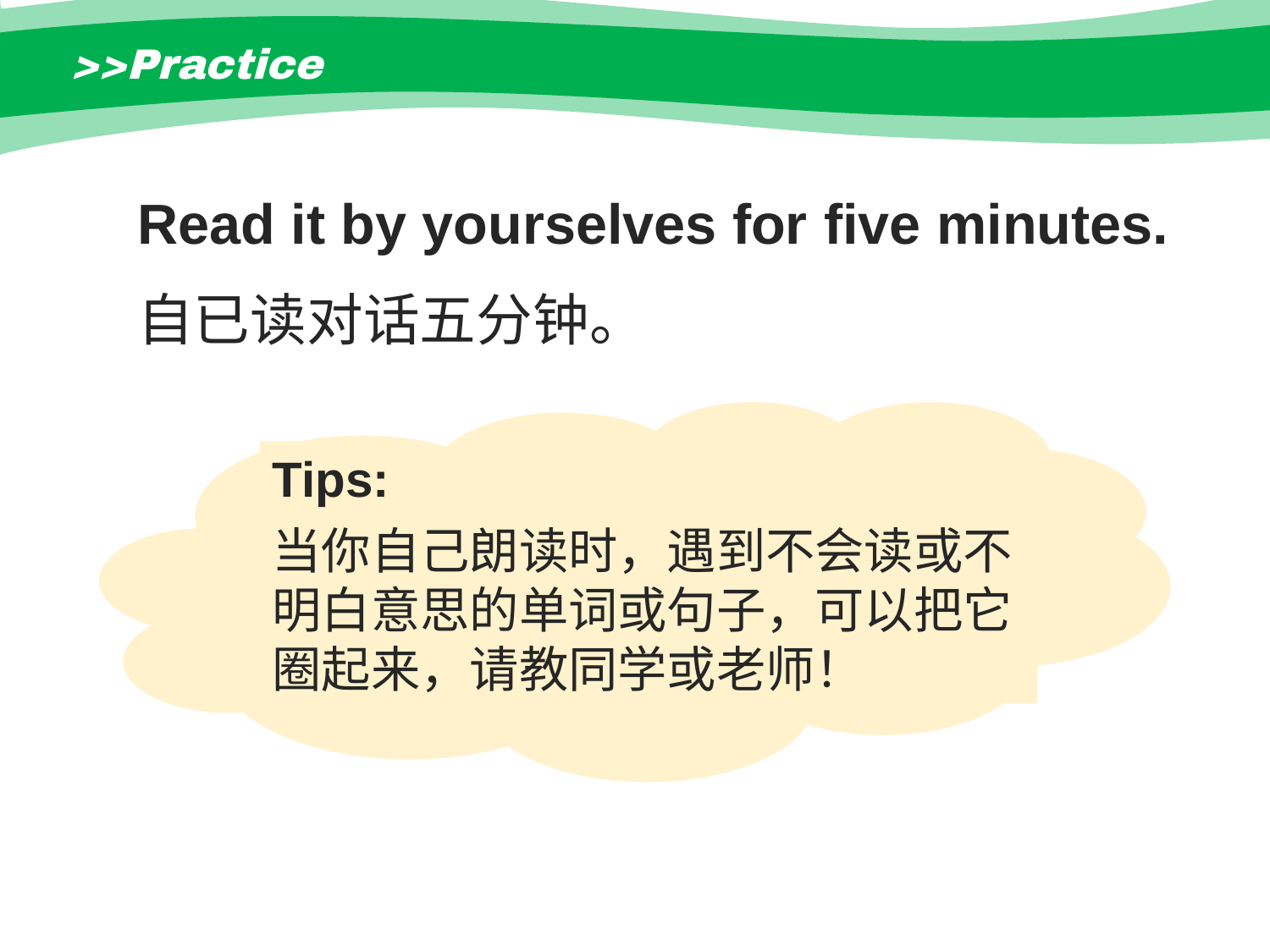

>>Practice
Read it by yourselves for five minutes.
自已读对话五分钟。

Tips:
当你自己朗读时，遇到不会读或不明白意思的单词或句子，可以把它圈起来，请教同学或老师！